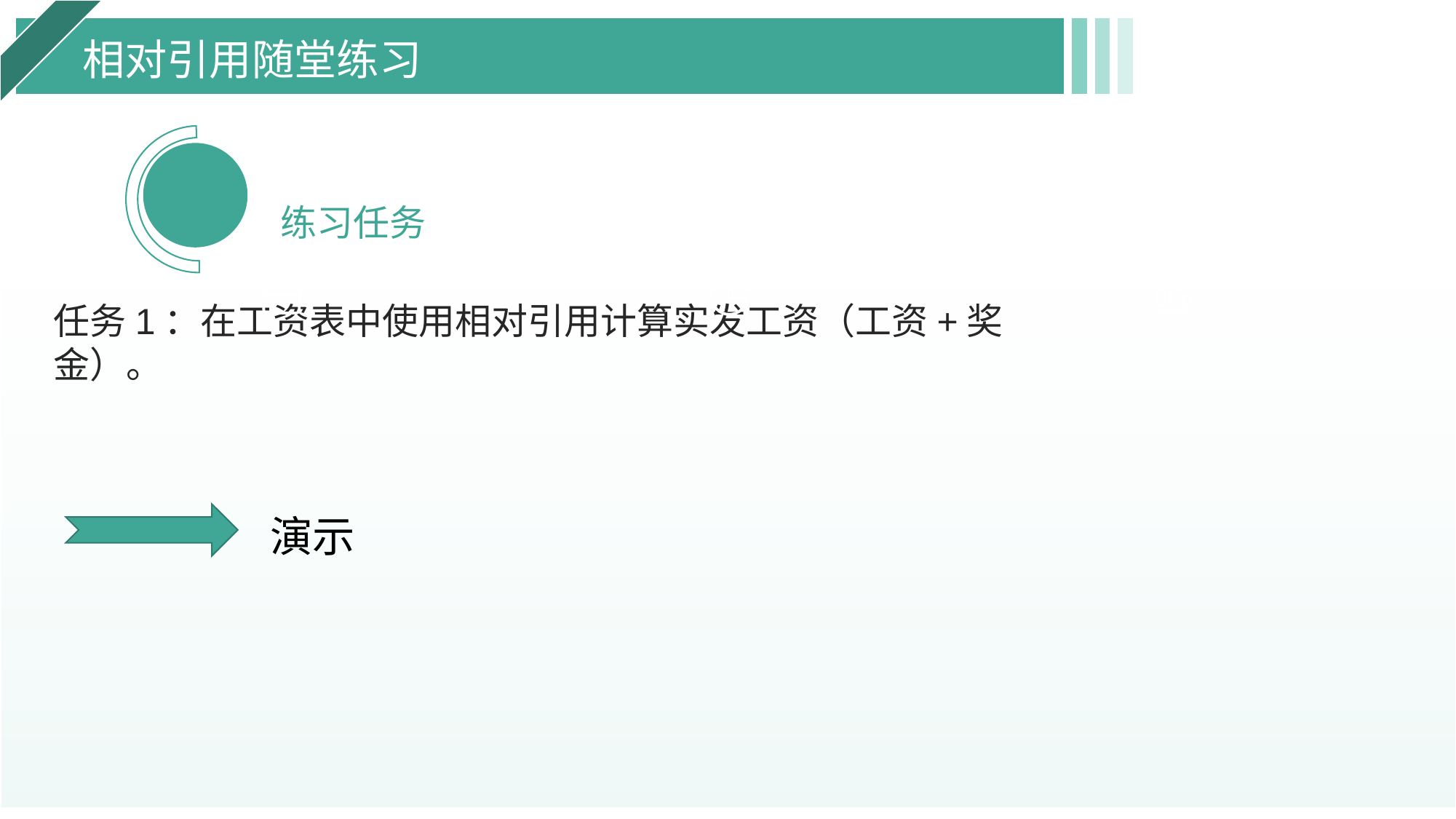

相对引用随堂练习

练习任务

任务1：在工资表中使用相对引用计算实发工资（工资+奖金）。

演示